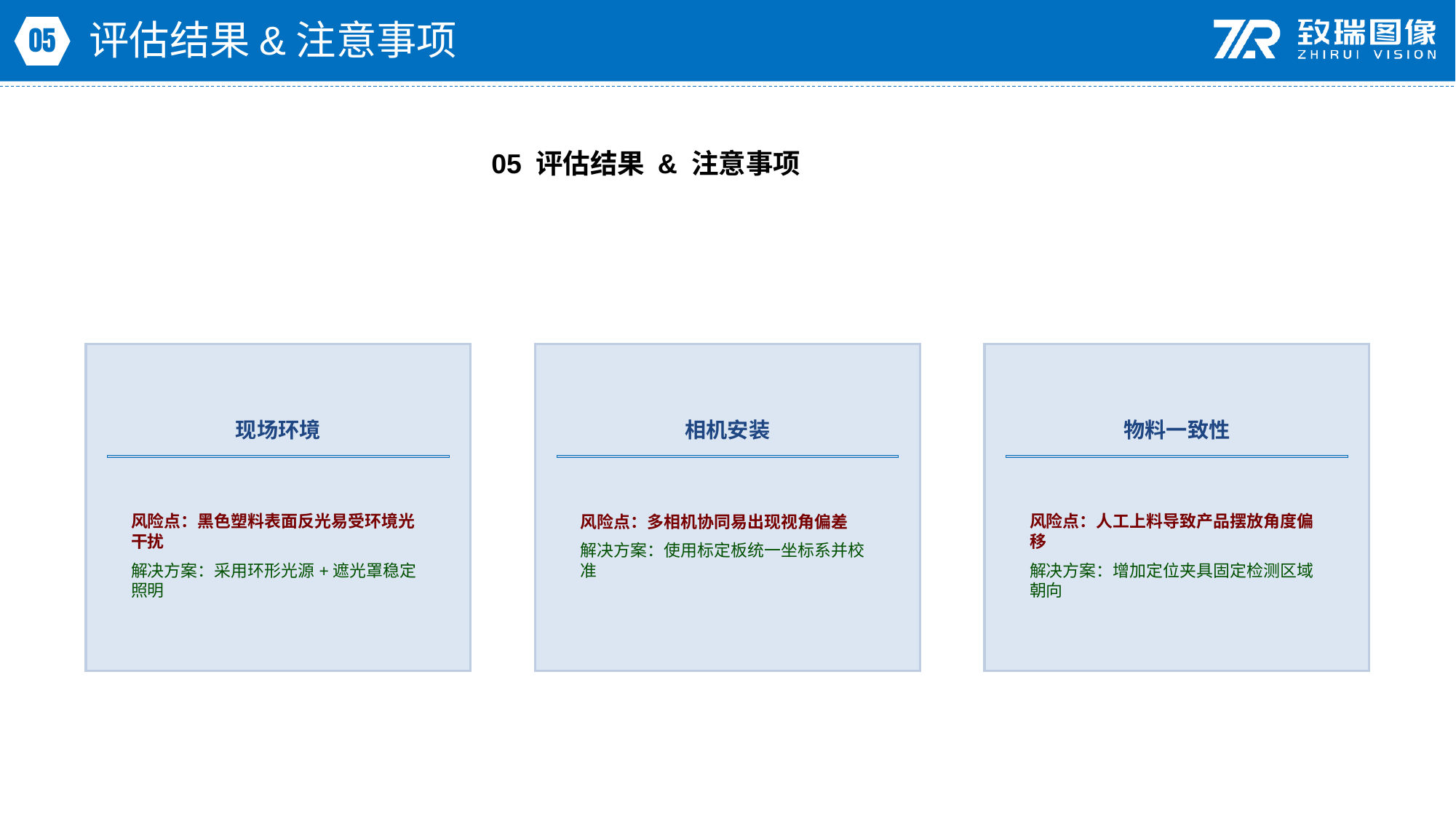

评估结果&注意事项
05

05 评估结果 & 注意事项

现场环境

相机安装

物料一致性

风险点：黑色塑料表面反光易受环境光干扰
解决方案：采用环形光源+遮光罩稳定照明

风险点：多相机协同易出现视角偏差
解决方案：使用标定板统一坐标系并校准

风险点：人工上料导致产品摆放角度偏移
解决方案：增加定位夹具固定检测区域朝向